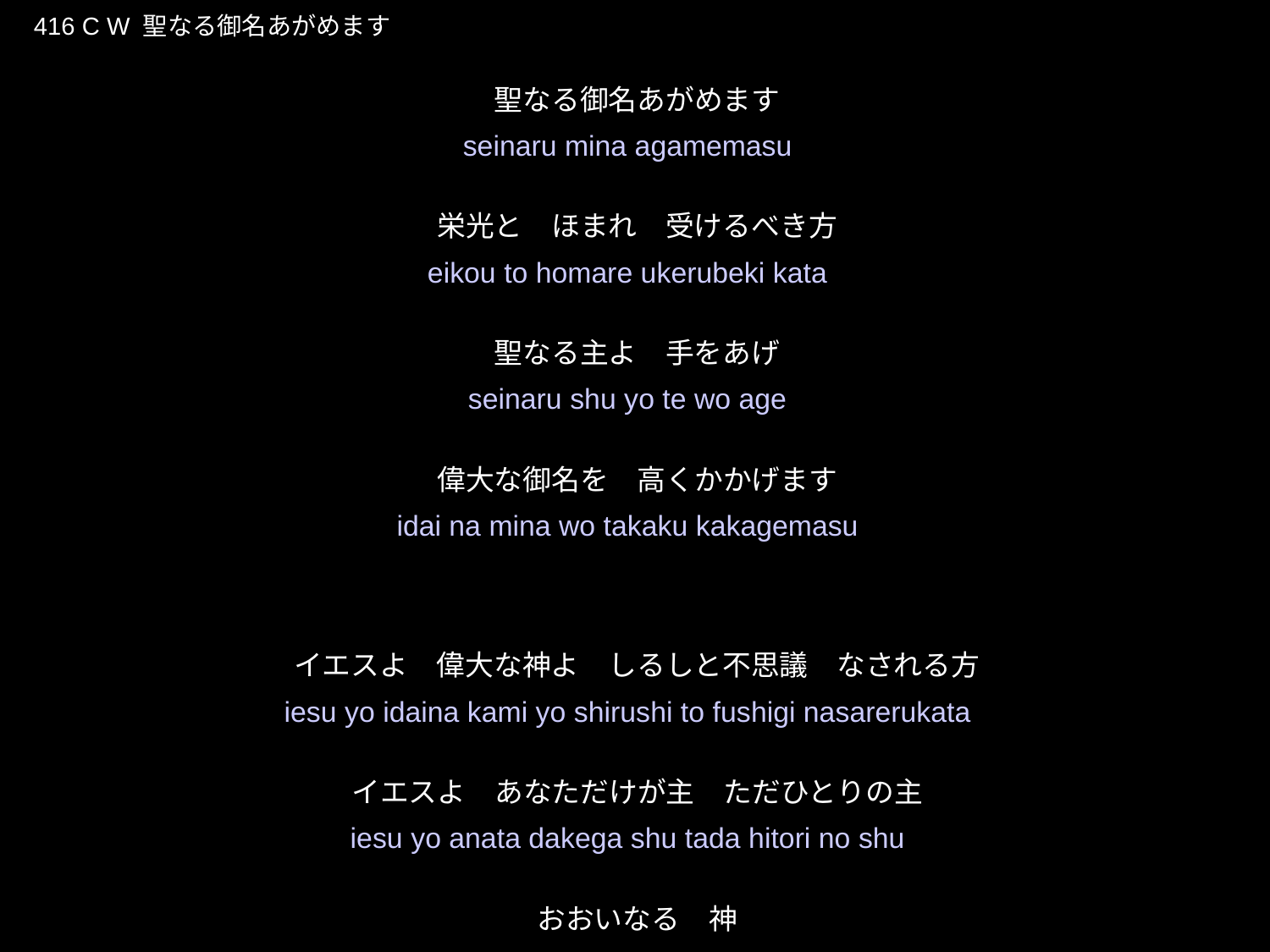

せいなるみなあがめます
★W
416 C W 聖なる御名あがめます
聖なる御名あがめます
栄光と　ほまれ　受けるべき方
聖なる主よ　手をあげ
偉大な御名を　高くかかげます
イエスよ　偉大な神よ　しるしと不思議　なされる方
イエスよ　あなただけが主　ただひとりの主
おおいなる　神
★５
seinaru mina agamemasu
eikou to homare ukerubeki kata
seinaru shu yo te wo age
idai na mina wo takaku kakagemasu
iesu yo idaina kami yo shirushi to fushigi nasarerukata
iesu yo anata dakega shu tada hitori no shu
ooinaru kami